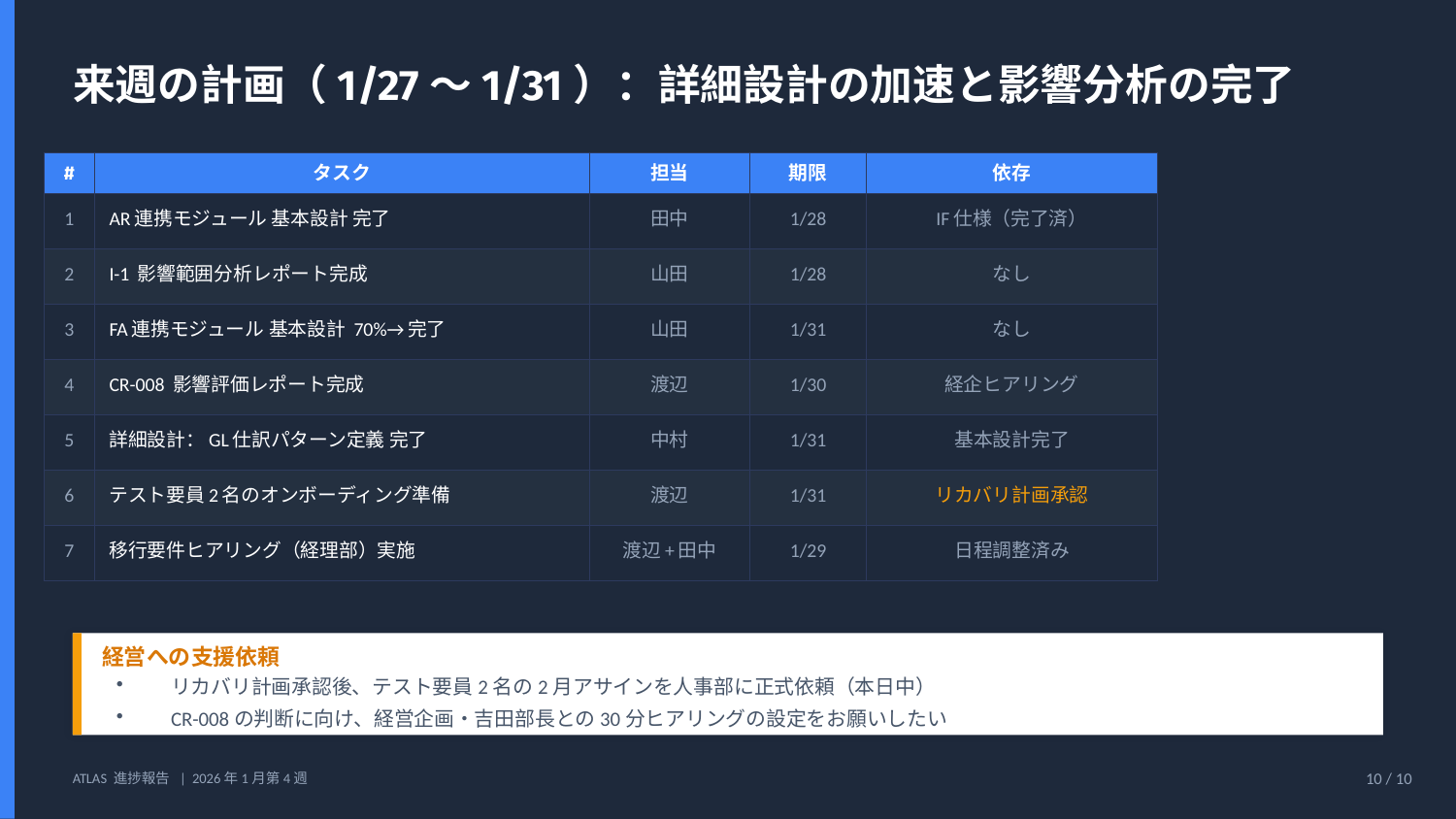

来週の計画（1/27〜1/31）：詳細設計の加速と影響分析の完了
| # | タスク | 担当 | 期限 | 依存 |
| --- | --- | --- | --- | --- |
| 1 | AR連携モジュール 基本設計 完了 | 田中 | 1/28 | IF仕様（完了済） |
| 2 | I-1 影響範囲分析レポート完成 | 山田 | 1/28 | なし |
| 3 | FA連携モジュール 基本設計 70%→完了 | 山田 | 1/31 | なし |
| 4 | CR-008 影響評価レポート完成 | 渡辺 | 1/30 | 経企ヒアリング |
| 5 | 詳細設計：GL仕訳パターン定義 完了 | 中村 | 1/31 | 基本設計完了 |
| 6 | テスト要員2名のオンボーディング準備 | 渡辺 | 1/31 | リカバリ計画承認 |
| 7 | 移行要件ヒアリング（経理部）実施 | 渡辺+田中 | 1/29 | 日程調整済み |

経営への支援依頼
リカバリ計画承認後、テスト要員2名の2月アサインを人事部に正式依頼（本日中）
CR-008の判断に向け、経営企画・吉田部長との30分ヒアリングの設定をお願いしたい
ATLAS 進捗報告  |  2026年1月第4週
10 / 10